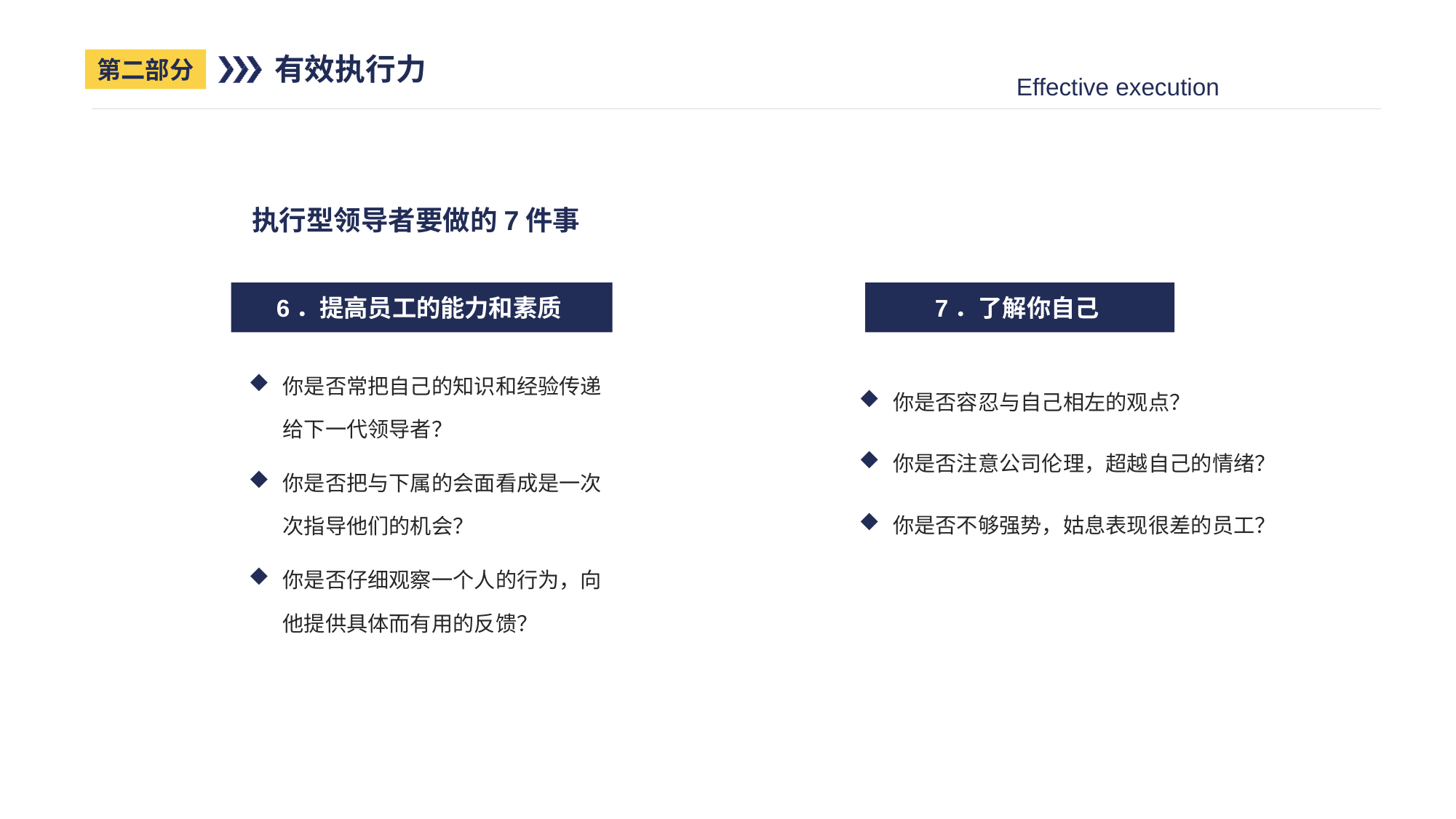

有效执行力
第二部分

Effective execution
执行型领导者要做的7件事
# 6．提高员工的能力和素质
7．了解你自己
你是否常把自己的知识和经验传递给下一代领导者？
你是否把与下属的会面看成是一次次指导他们的机会？
你是否仔细观察一个人的行为，向他提供具体而有用的反馈？
你是否容忍与自己相左的观点？
你是否注意公司伦理，超越自己的情绪？
你是否不够强势，姑息表现很差的员工？